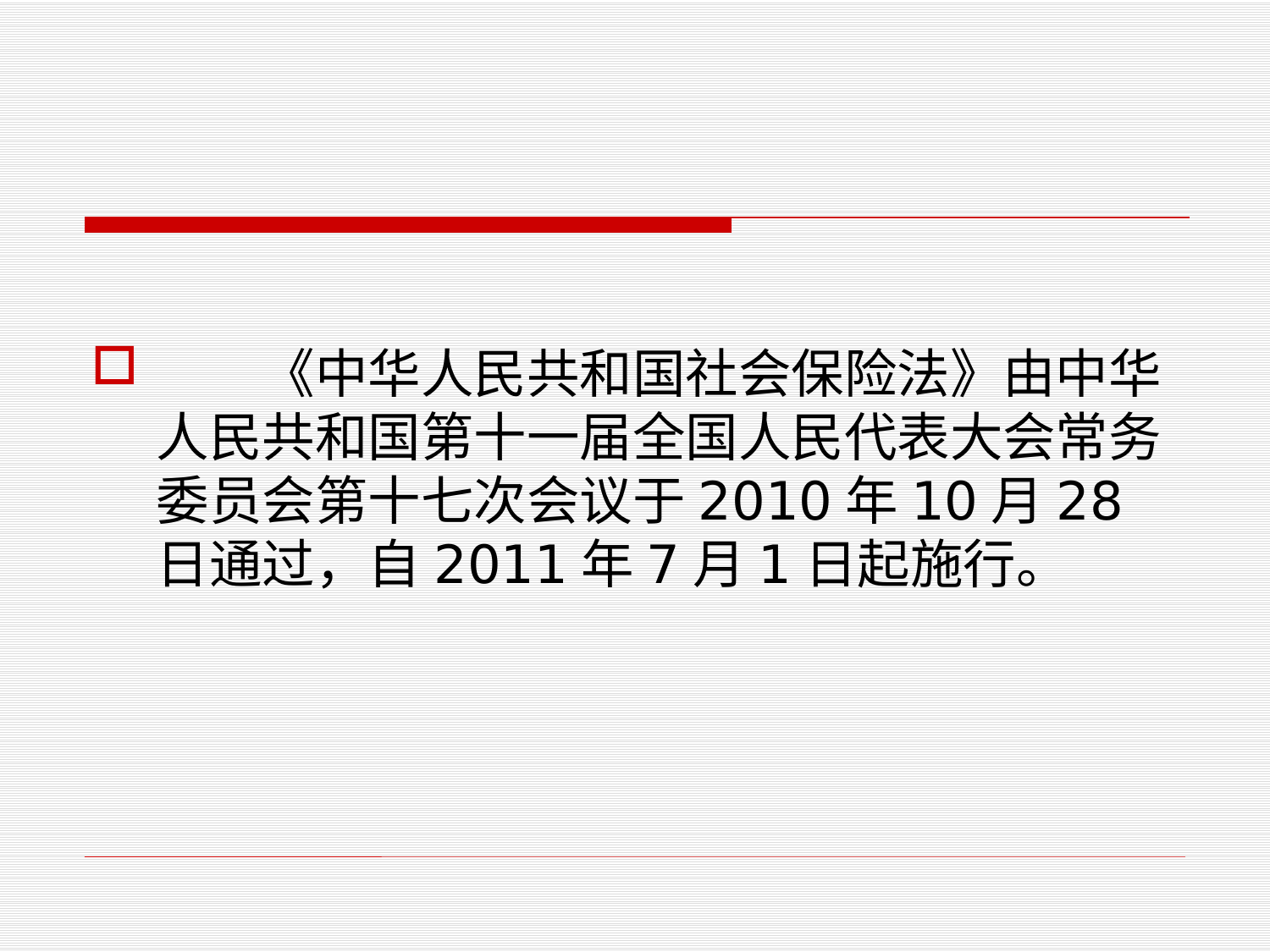

《中华人民共和国社会保险法》由中华人民共和国第十一届全国人民代表大会常务委员会第十七次会议于2010年10月28日通过，自2011年7月1日起施行。